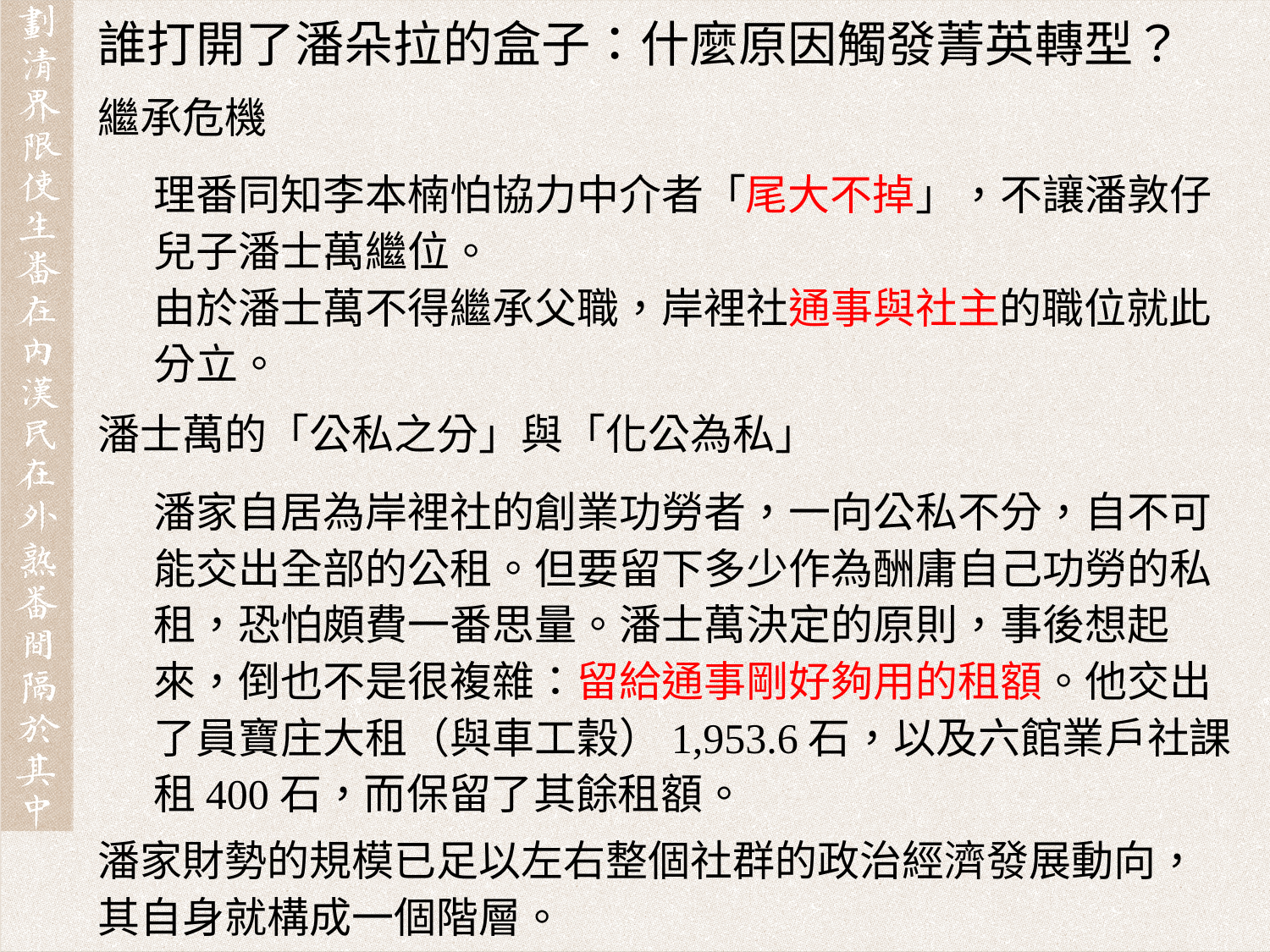

誰打開了潘朵拉的盒子：什麼原因觸發菁英轉型？
繼承危機
理番同知李本楠怕協力中介者「尾大不掉」，不讓潘敦仔兒子潘士萬繼位。
由於潘士萬不得繼承父職，岸裡社通事與社主的職位就此分立。
潘士萬的「公私之分」與「化公為私」
潘家自居為岸裡社的創業功勞者，一向公私不分，自不可能交出全部的公租。但要留下多少作為酬庸自己功勞的私租，恐怕頗費一番思量。潘士萬決定的原則，事後想起來，倒也不是很複雜：留給通事剛好夠用的租額。他交出了員寶庄大租（與車工穀）1,953.6石，以及六館業戶社課租400石，而保留了其餘租額。
潘家財勢的規模已足以左右整個社群的政治經濟發展動向，其自身就構成一個階層。